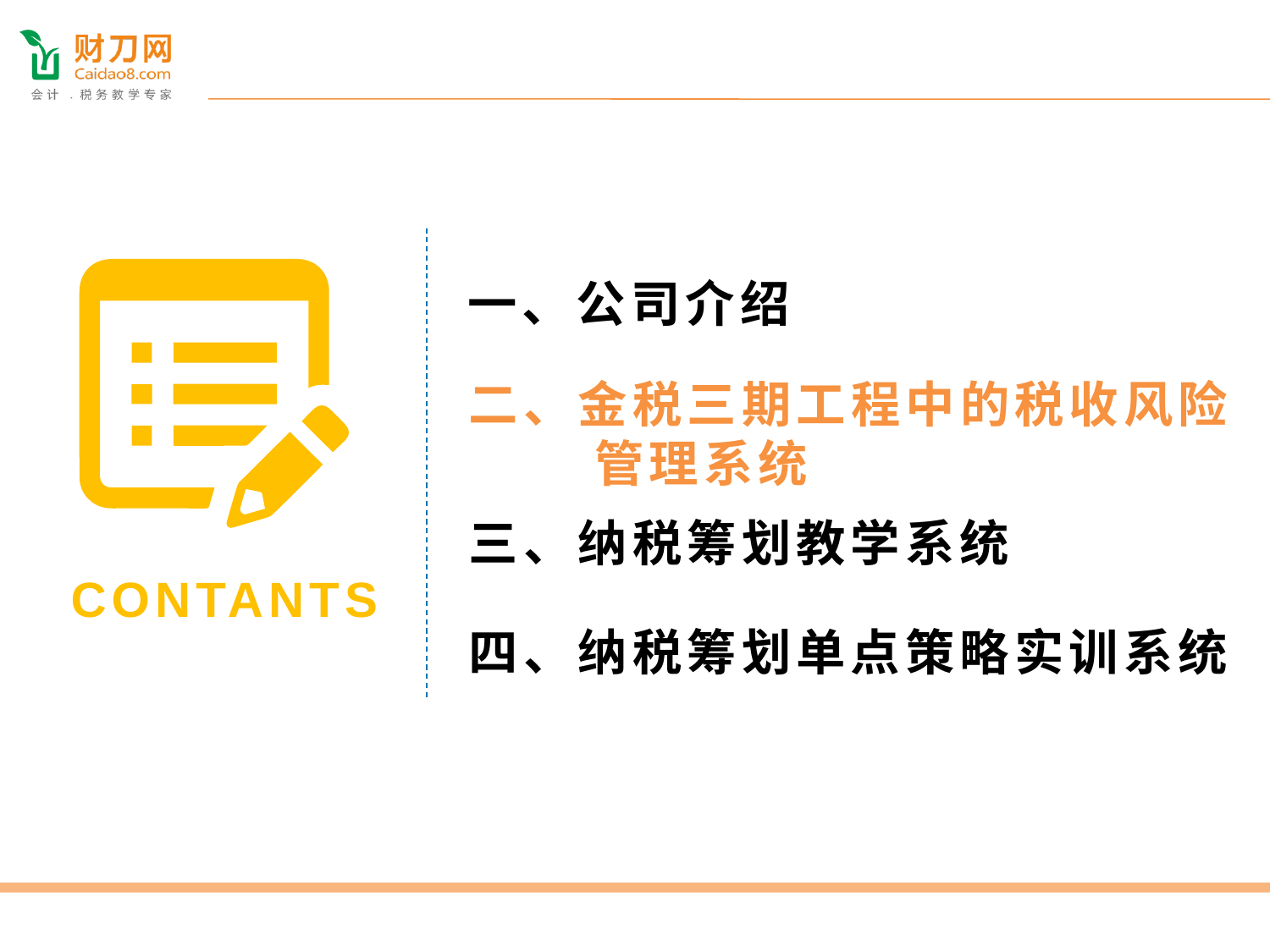

一、公司介绍
二、
金税三期工程中的税收风险          管理系统
三、纳税筹划教学系统
CONTANTS
四、纳税筹划单点策略实训系统